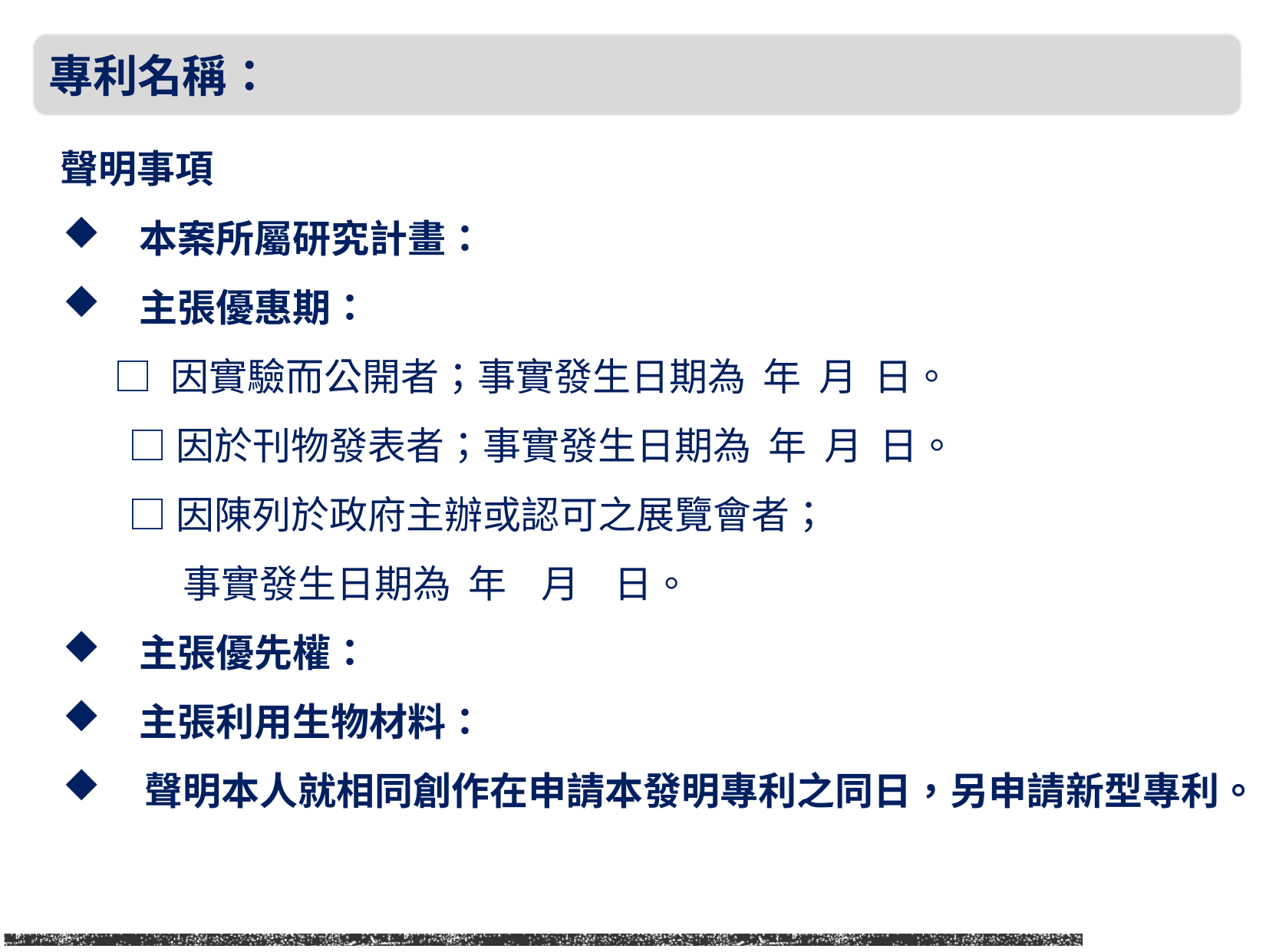

專利名稱：
  聲明事項
　本案所屬研究計畫：
　主張優惠期：
      □ 因實驗而公開者；事實發生日期為  年  月  日。
      　□ 因於刊物發表者；事實發生日期為  年  月  日。
     　 □ 因陳列於政府主辦或認可之展覽會者；
　　　　事實發生日期為  年    月    日。
　主張優先權：
　主張利用生物材料：
    聲明本人就相同創作在申請本發明專利之同日，另申請新型專利。